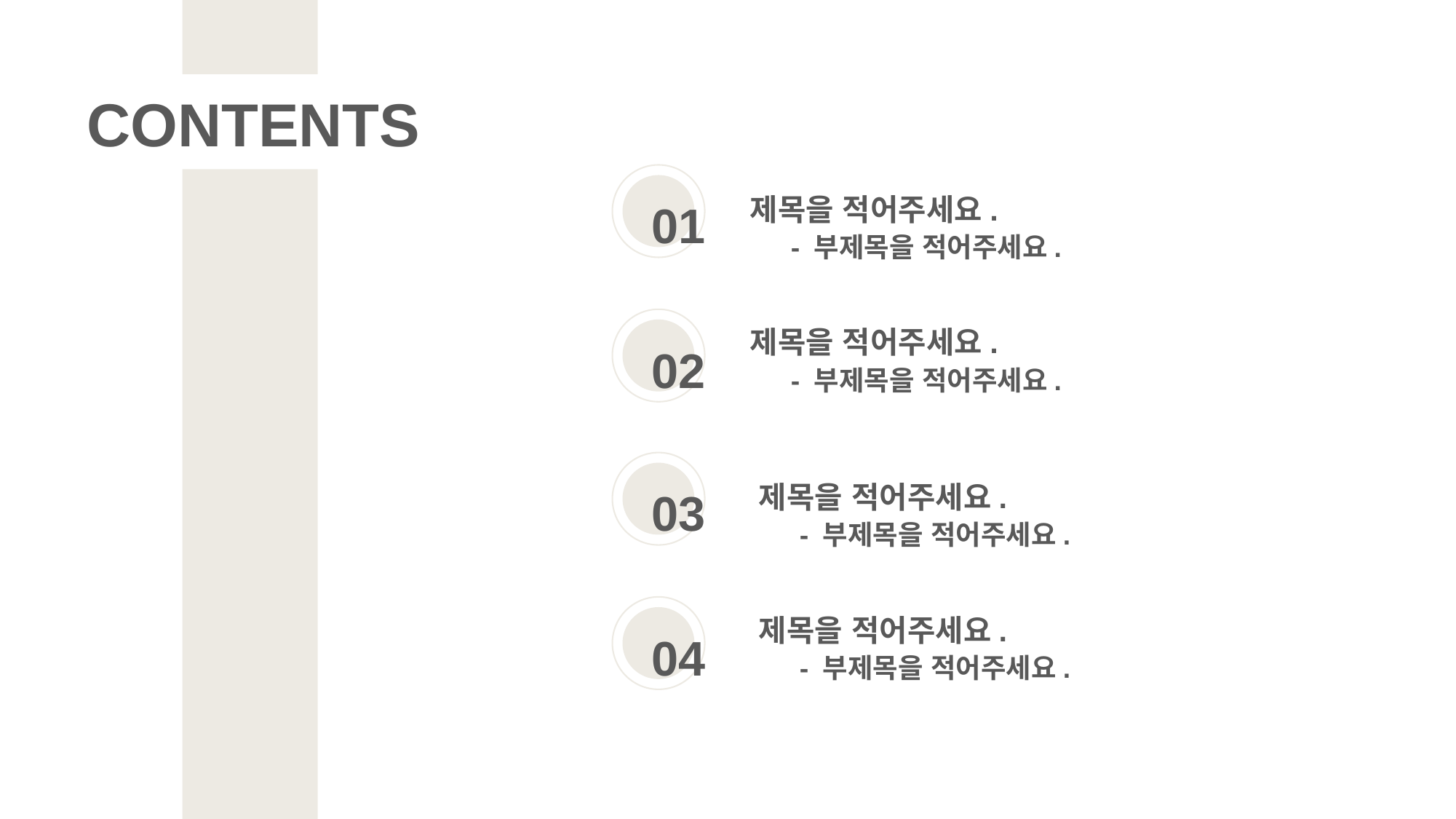

CONTENTS

제목을 적어주세요.
01
 - 부제목을 적어주세요.

제목을 적어주세요.

02
 - 부제목을 적어주세요.

제목을 적어주세요.
03
 - 부제목을 적어주세요.

제목을 적어주세요.

04
 - 부제목을 적어주세요.